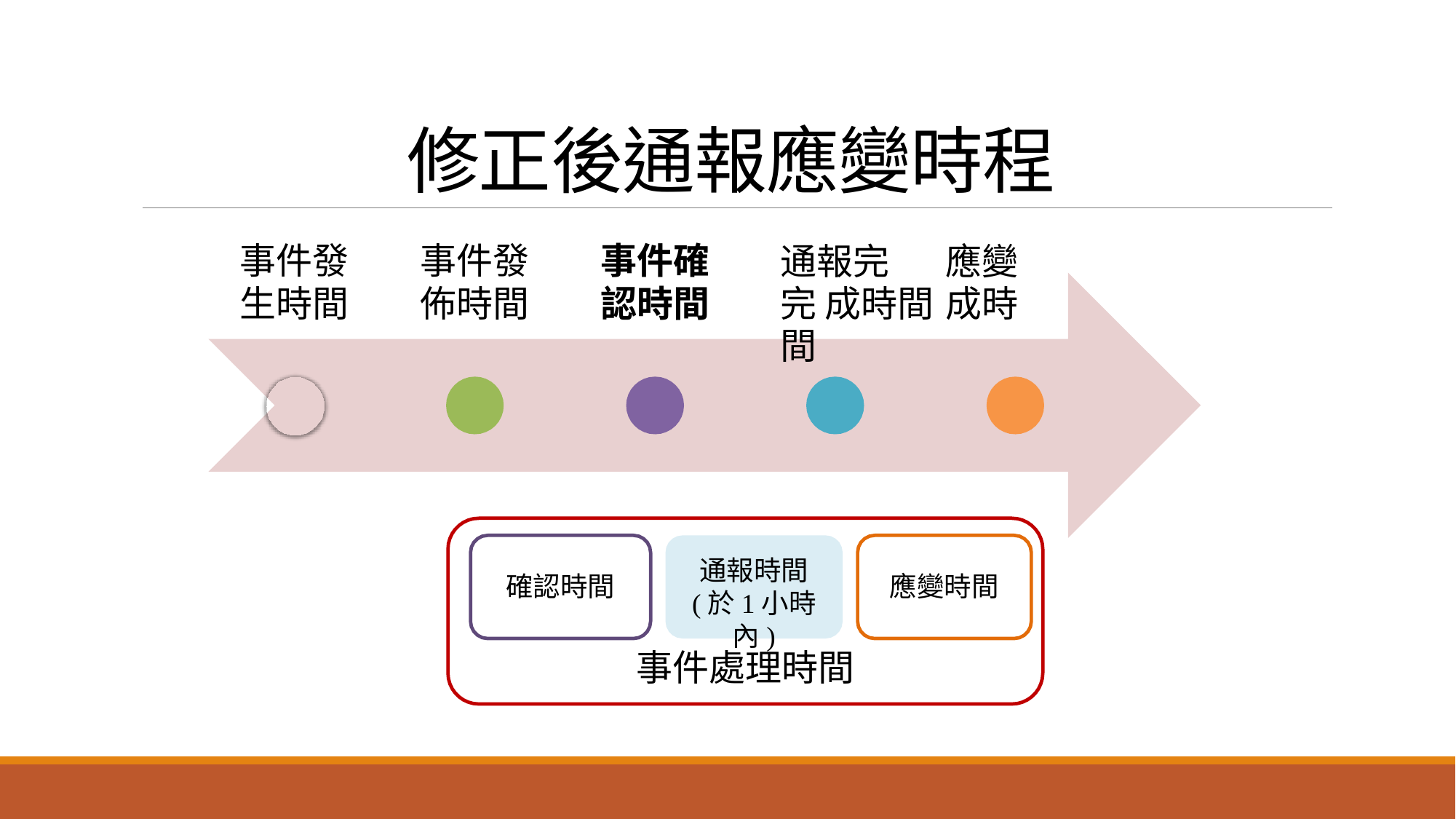

# 修正後通報應變時程
事件發 生時間
事件發 佈時間
事件確 認時間
通報完	應變完 成時間	成時間

通報時間
(於1小時內)
確認時間
應變時間
事件處理時間